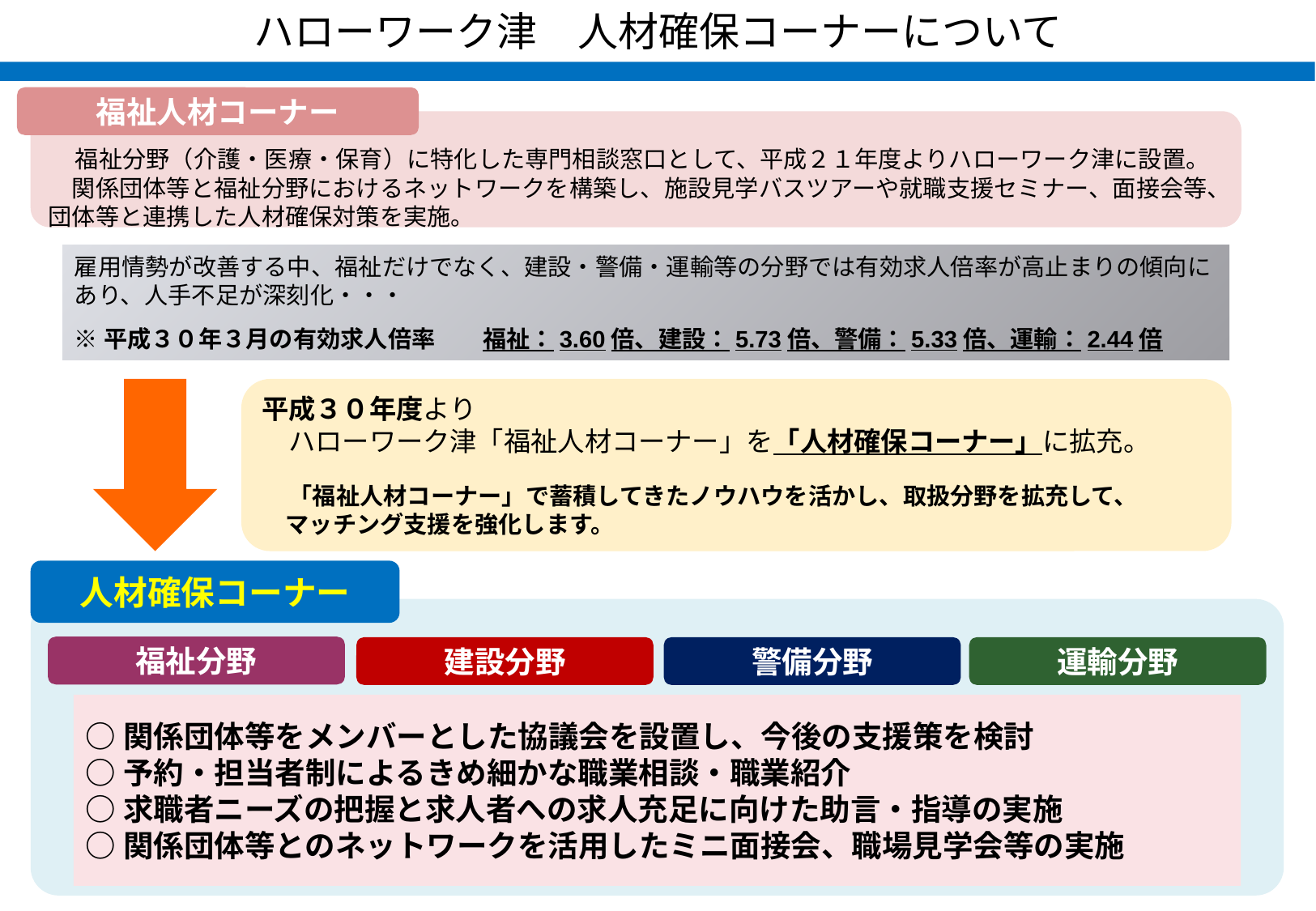

# ハローワーク津　人材確保コーナーについて

福祉人材コーナー

　福祉分野（介護・医療・保育）に特化した専門相談窓口として、平成２１年度よりハローワーク津に設置。
　関係団体等と福祉分野におけるネットワークを構築し、施設見学バスツアーや就職支援セミナー、面接会等、団体等と連携した人材確保対策を実施。
雇用情勢が改善する中、福祉だけでなく、建設・警備・運輸等の分野では有効求人倍率が高止まりの傾向にあり、人手不足が深刻化・・・

※平成３０年３月の有効求人倍率　　福祉：3.60倍、建設：5.73倍、警備：5.33倍、運輸：2.44倍

平成３０年度より
　ハローワーク津「福祉人材コーナー」を「人材確保コーナー」に拡充。

　「福祉人材コーナー」で蓄積してきたノウハウを活かし、取扱分野を拡充して、
　マッチング支援を強化します。
人材確保コーナー

福祉分野
建設分野
警備分野
運輸分野
○関係団体等をメンバーとした協議会を設置し、今後の支援策を検討
○予約・担当者制によるきめ細かな職業相談・職業紹介
○求職者ニーズの把握と求人者への求人充足に向けた助言・指導の実施
○関係団体等とのネットワークを活用したミニ面接会、職場見学会等の実施